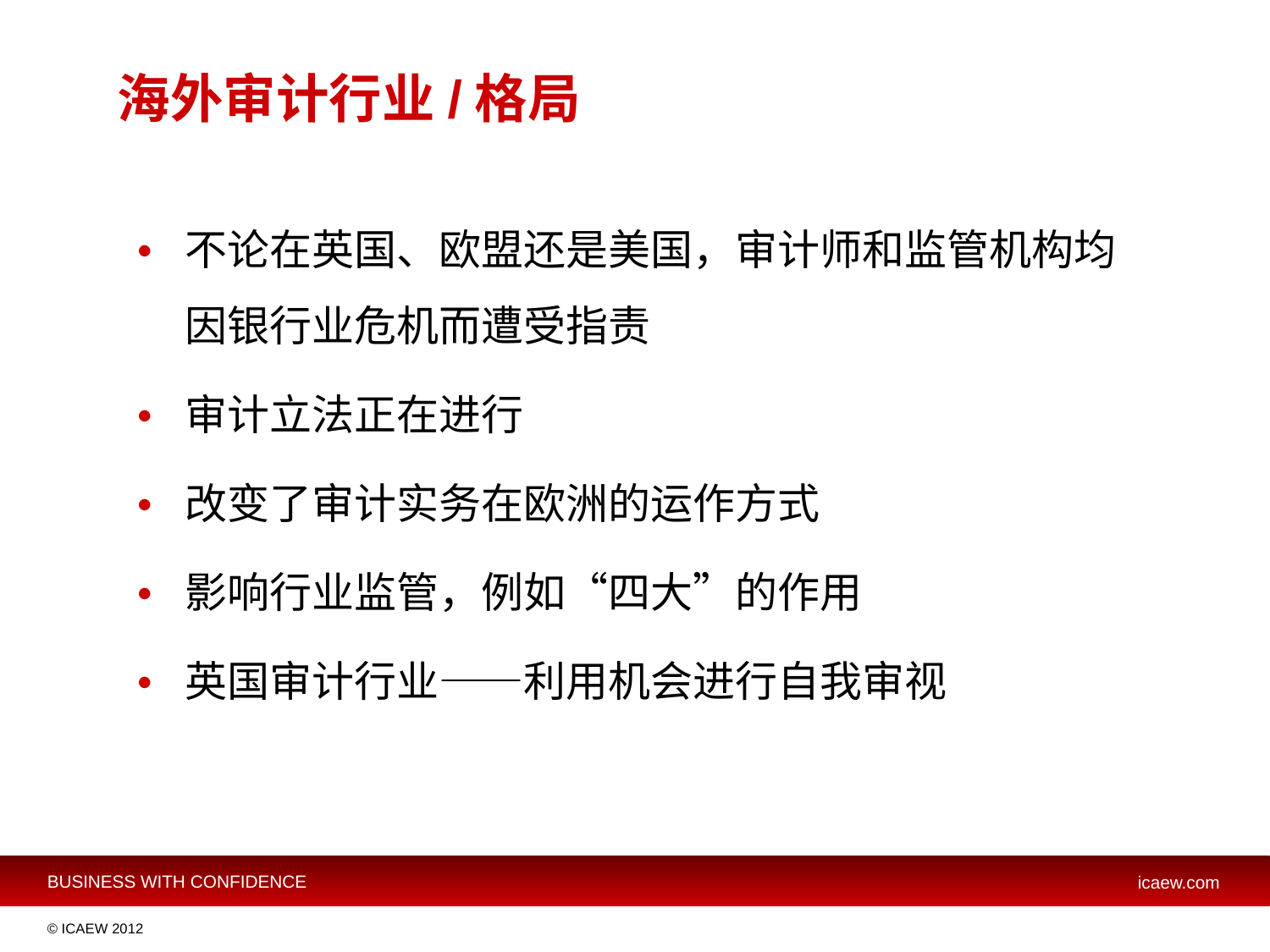

海外审计行业/格局
不论在英国、欧盟还是美国，审计师和监管机构均因银行业危机而遭受指责
审计立法正在进行
改变了审计实务在欧洲的运作方式
影响行业监管，例如“四大”的作用
英国审计行业——利用机会进行自我审视